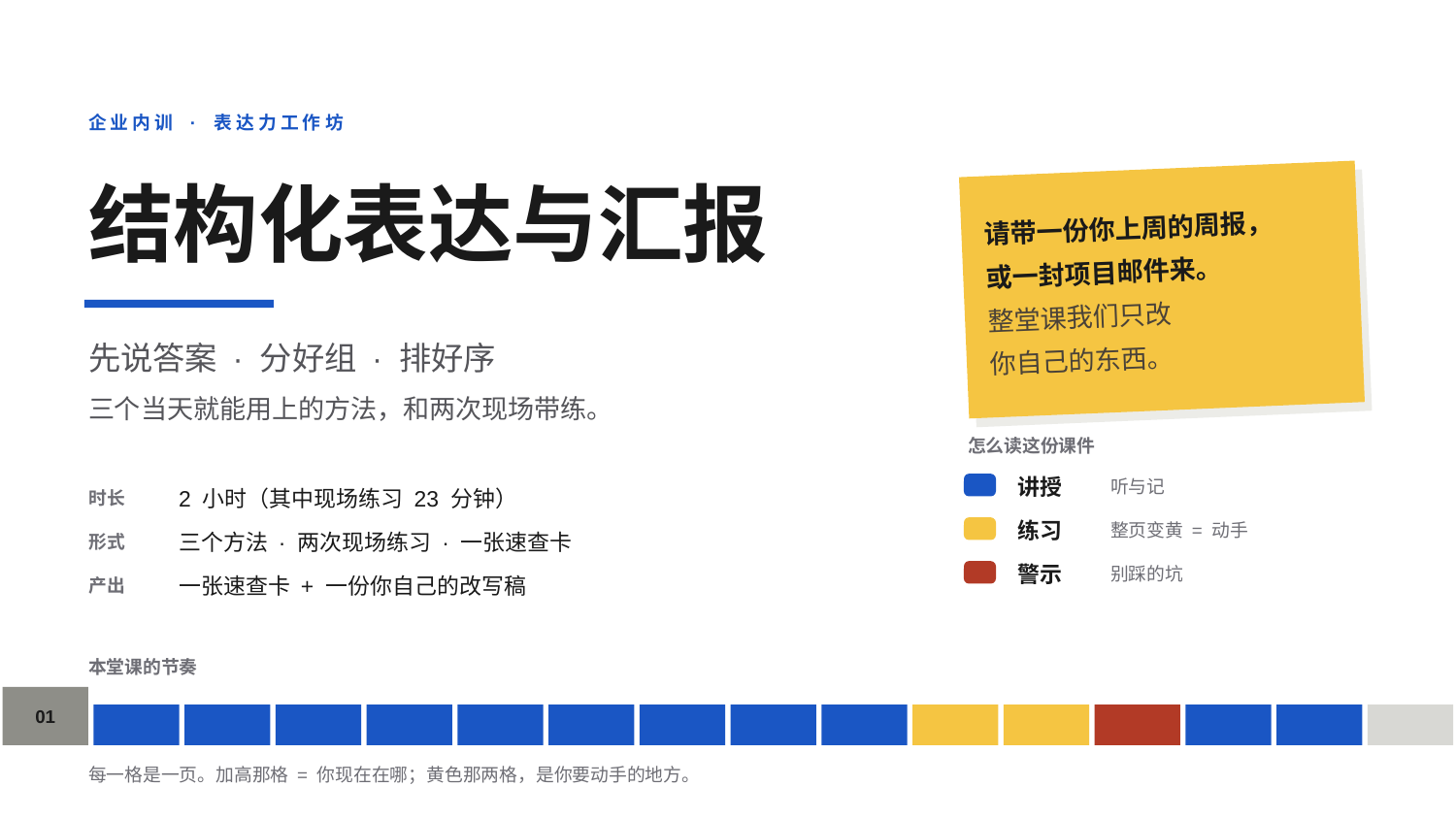

企业内训 · 表达力工作坊
结构化表达与汇报
请带一份你上周的周报，
或一封项目邮件来。
整堂课我们只改
你自己的东西。

先说答案 · 分好组 · 排好序
三个当天就能用上的方法，和两次现场带练。
怎么读这份课件
讲授
听与记

时长
2 小时（其中现场练习 23 分钟）
练习
整页变黄 = 动手

形式
三个方法 · 两次现场练习 · 一张速查卡
警示
别踩的坑

产出
一张速查卡 + 一份你自己的改写稿
本堂课的节奏

01

每一格是一页。加高那格 = 你现在在哪；黄色那两格，是你要动手的地方。